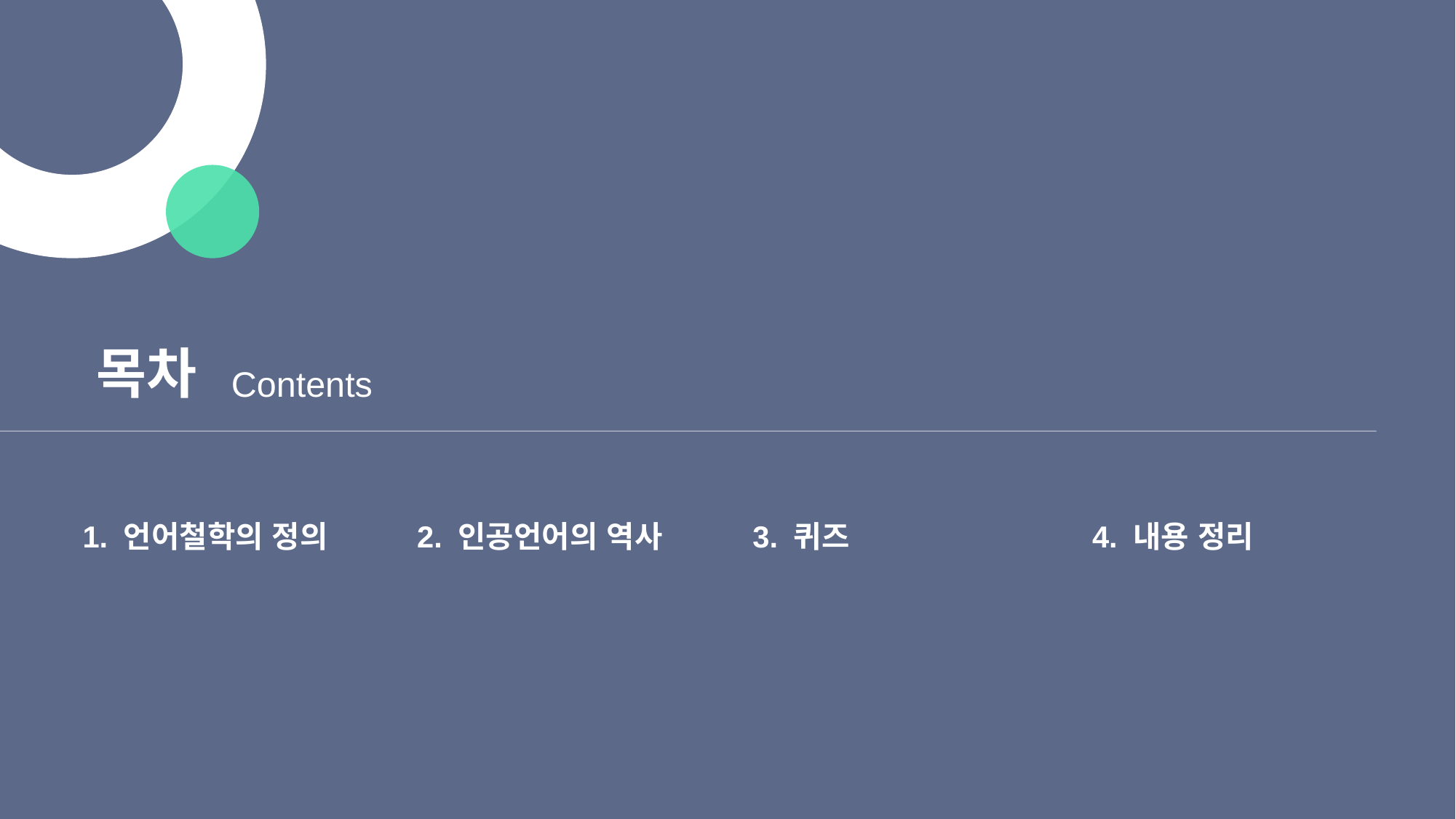

목차
Contents
1. 언어철학의 정의
2. 인공언어의 역사
3. 퀴즈
4. 내용 정리